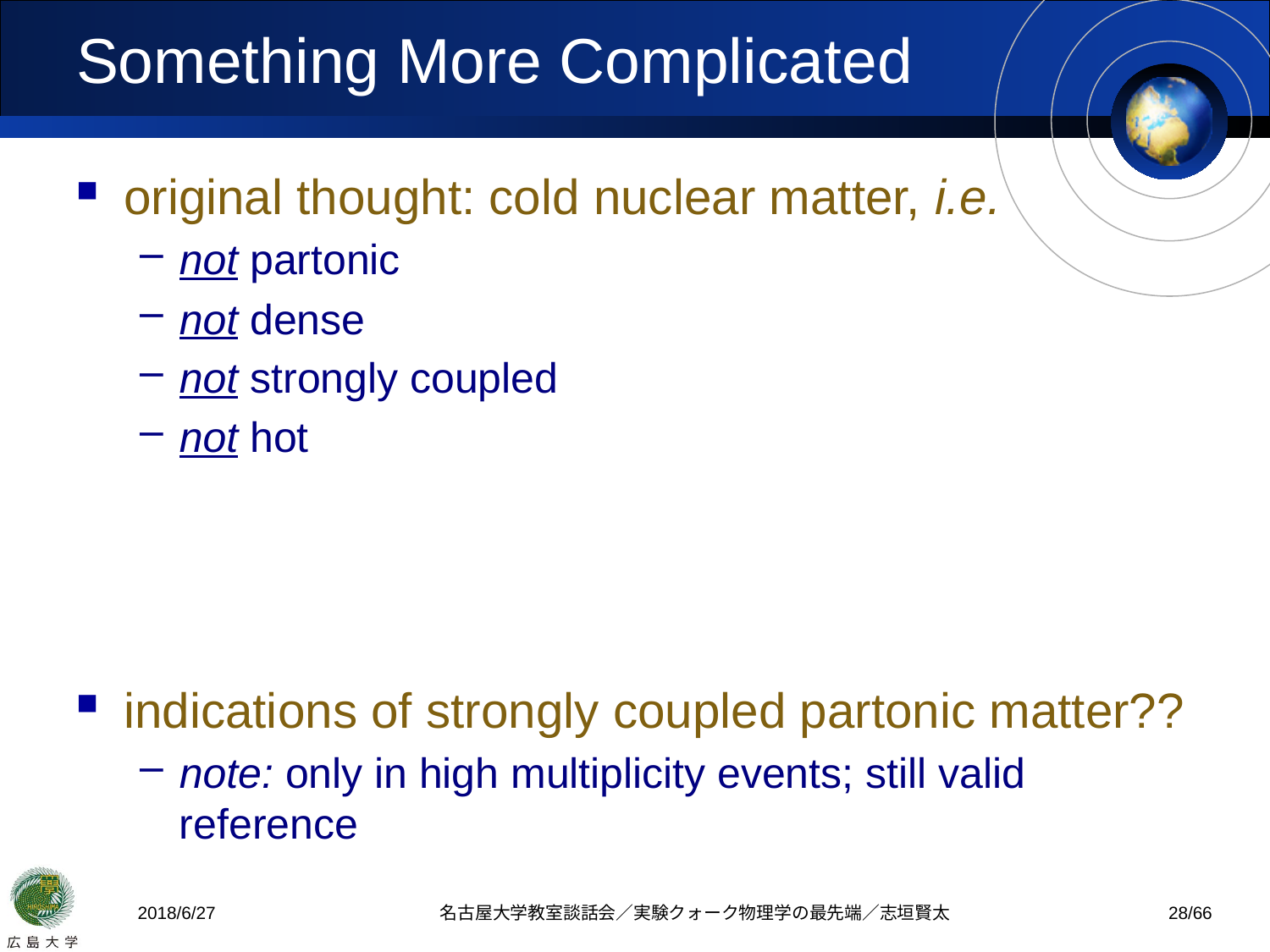

# Something More Complicated
original thought: cold nuclear matter, i.e.
not partonic
not dense
not strongly coupled
not hot

indications of strongly coupled partonic matter??
note: only in high multiplicity events; still valid reference

2018/6/27
名古屋大学教室談話会／実験クォーク物理学の最先端／志垣賢太
28/66